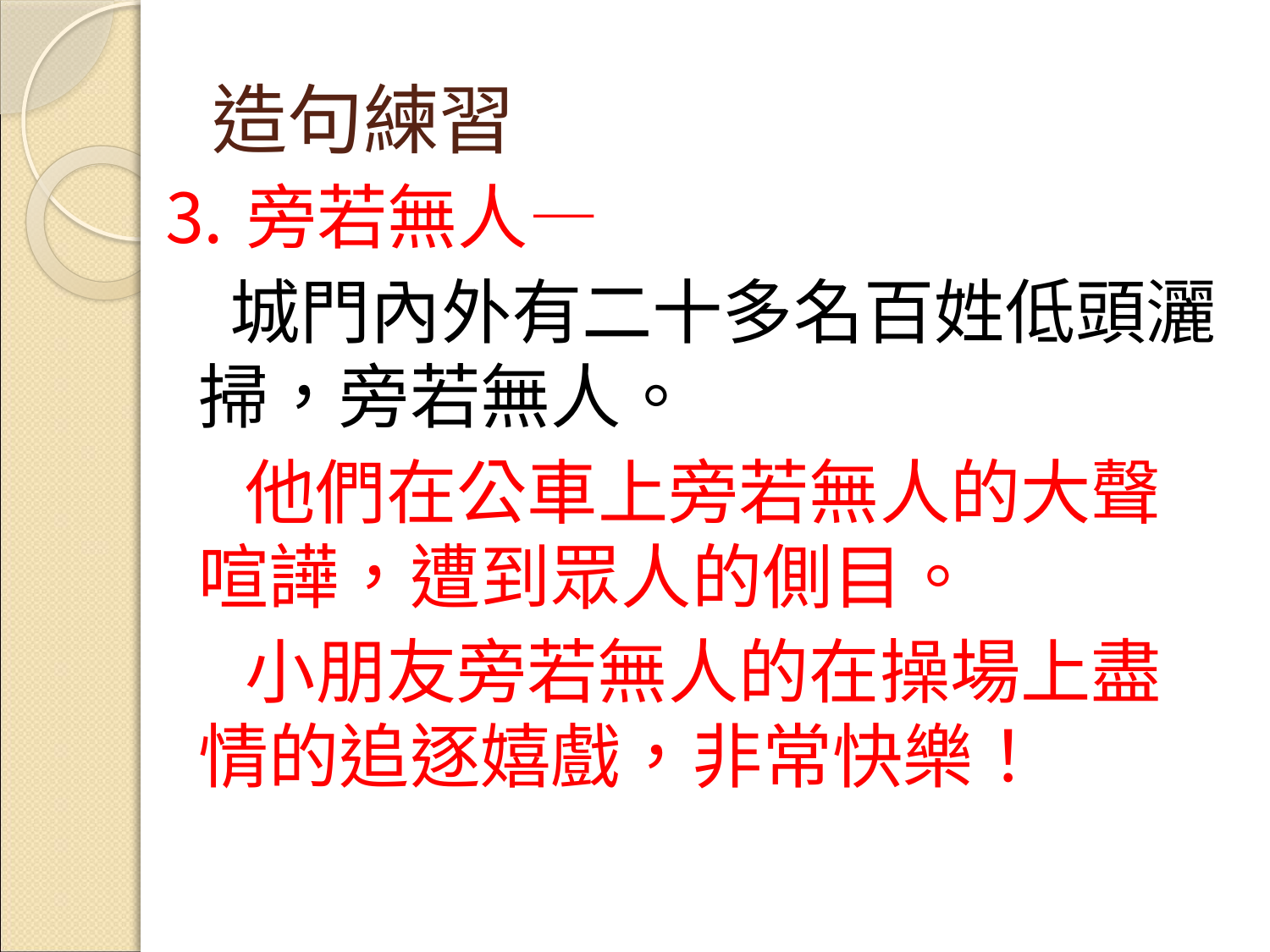

造句練習
⒊旁若無人—
　城門內外有二十多名百姓低頭灑掃，旁若無人。
　 他們在公車上旁若無人的大聲喧譁，遭到眾人的側目。
　 小朋友旁若無人的在操場上盡情的追逐嬉戲，非常快樂！